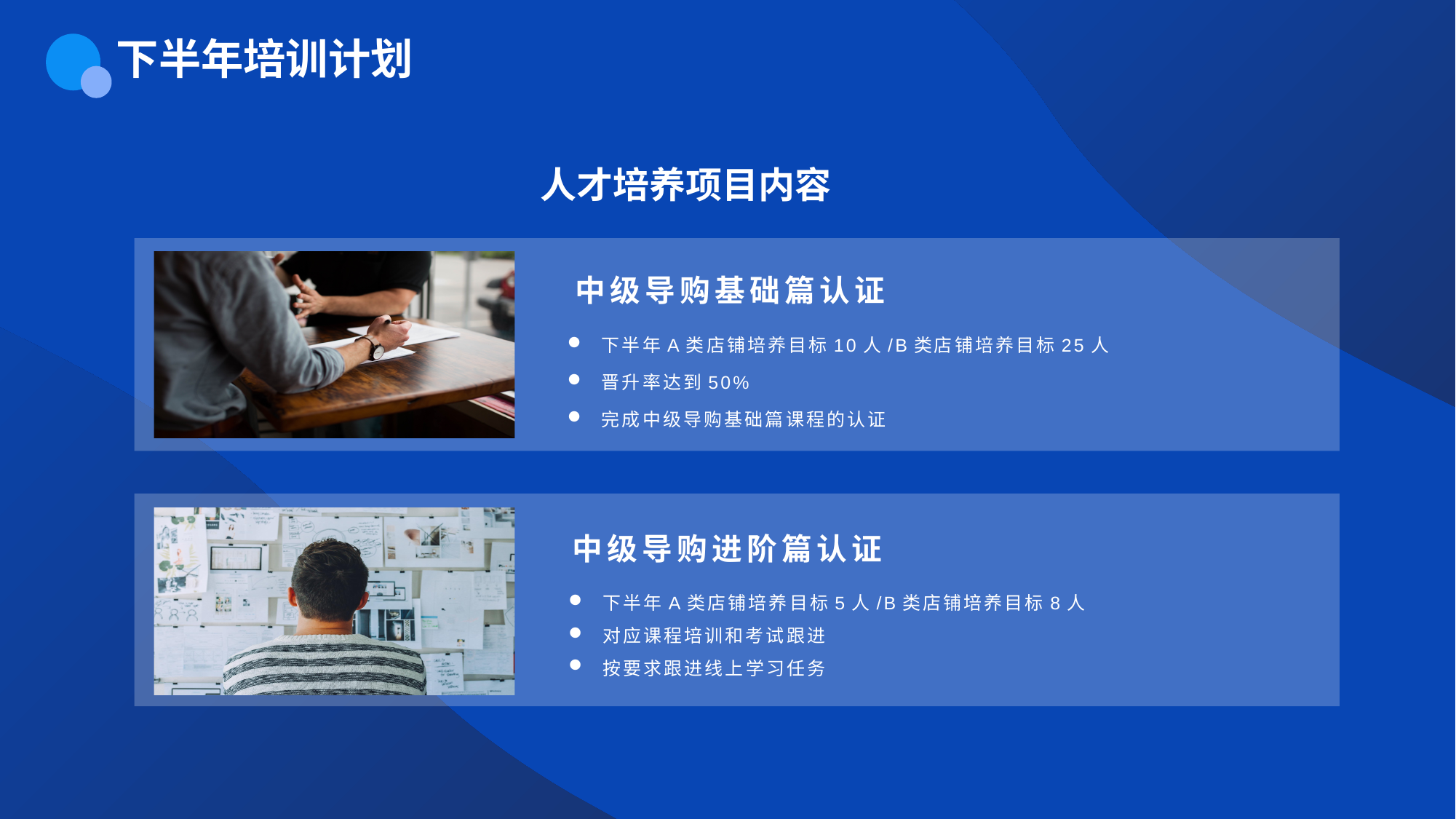

下半年培训计划
人才培养项目内容

中级导购基础篇认证

下半年A类店铺培养目标10人/B类店铺培养目标25人
晋升率达到50%
完成中级导购基础篇课程的认证

中级导购进阶篇认证
下半年A类店铺培养目标5人/B类店铺培养目标8人
对应课程培训和考试跟进
按要求跟进线上学习任务